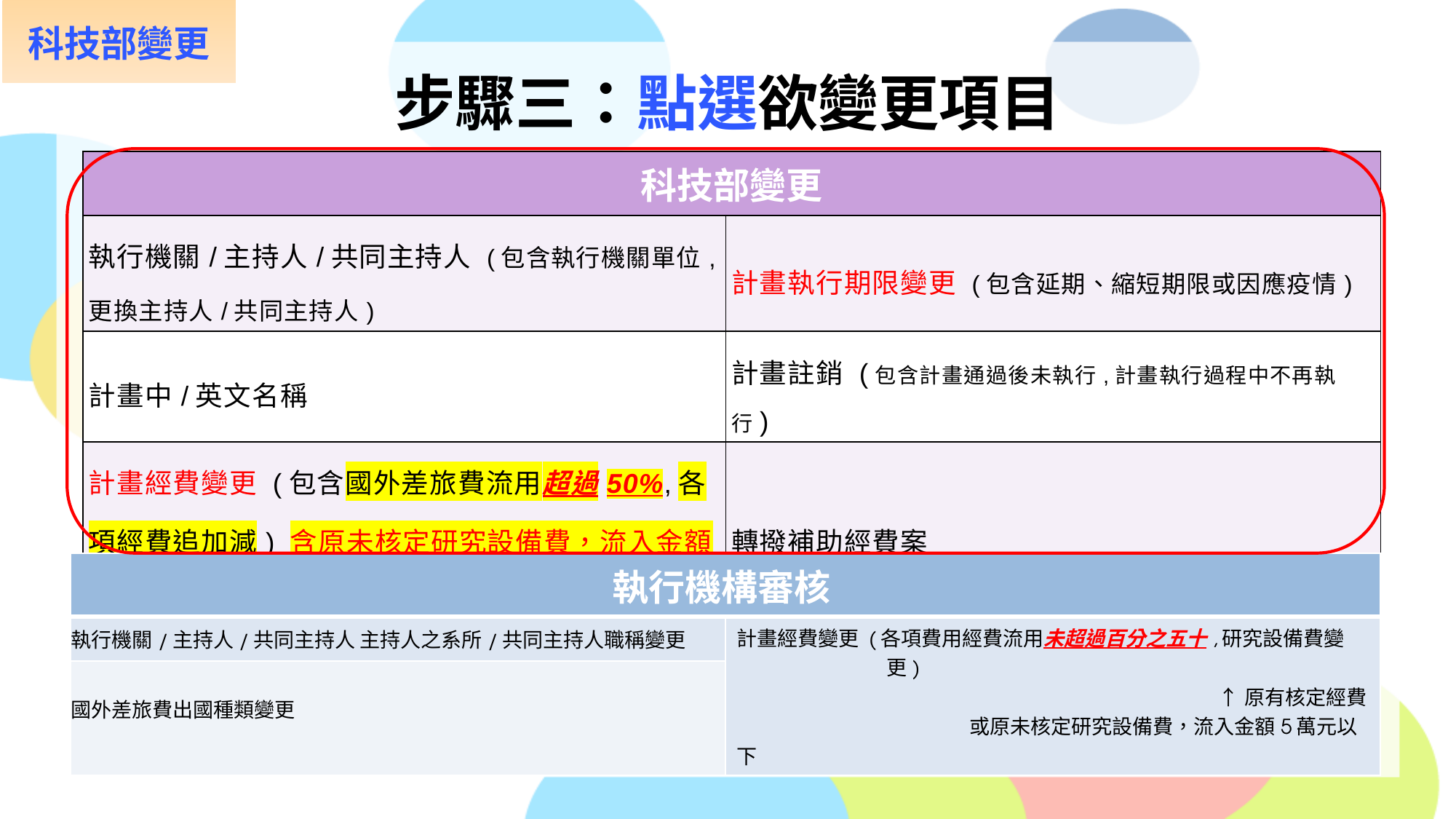

科技部變更
# 步驟三：點選欲變更項目

| 科技部變更 |  |
| --- | --- |
| 執行機關/主持人/共同主持人 (包含執行機關單位,更換主持人/共同主持人) | 計畫執行期限變更 (包含延期、縮短期限或因應疫情) |
| 計畫中/英文名稱 | 計畫註銷 (包含計畫通過後未執行,計畫執行過程中不再執行) |
| 計畫經費變更 (包含國外差旅費流用超過50%,各項經費追加減) 含原未核定研究設備費，流入金額超過5萬之變更 (其他就校內變更) | 轉撥補助經費案 |
| 出席國際學術會議(未發表論文) | 移地研究衍生之交通租金費用 |

| 執行機構審核 |  |
| --- | --- |
| 執行機關/主持人/共同主持人 主持人之系所/共同主持人職稱變更 | 計畫經費變更 (各項費用經費流用未超過百分之五十,研究設備費變更) ↑原有核定經費 或原未核定研究設備費，流入金額5萬元以下 |
| 國外差旅費出國種類變更 |  |